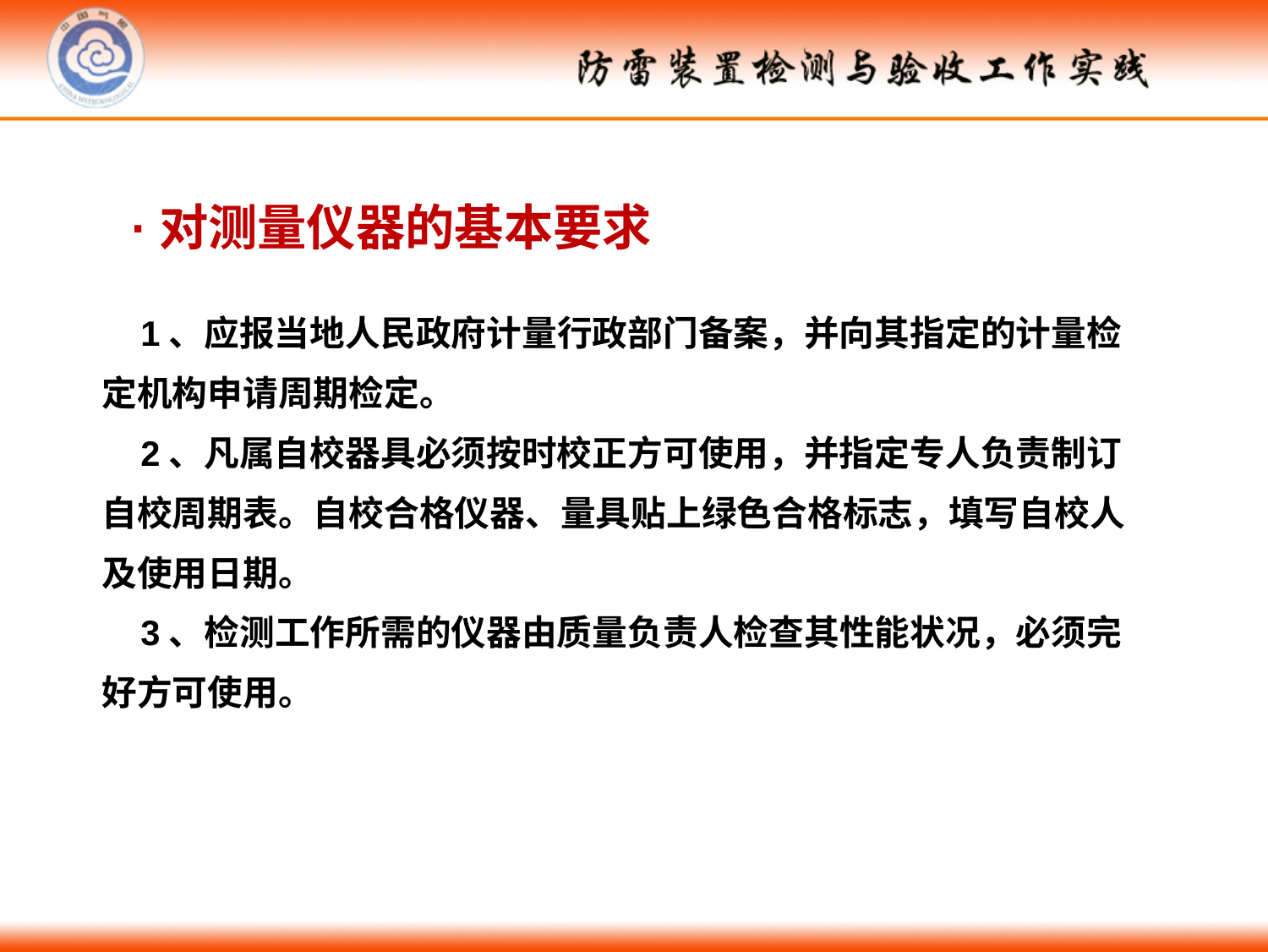

# ·对测量仪器的基本要求
    1、应报当地人民政府计量行政部门备案，并向其指定的计量检定机构申请周期检定。
    2、凡属自校器具必须按时校正方可使用，并指定专人负责制订自校周期表。自校合格仪器、量具贴上绿色合格标志，填写自校人及使用日期。
    3、检测工作所需的仪器由质量负责人检查其性能状况，必须完好方可使用。